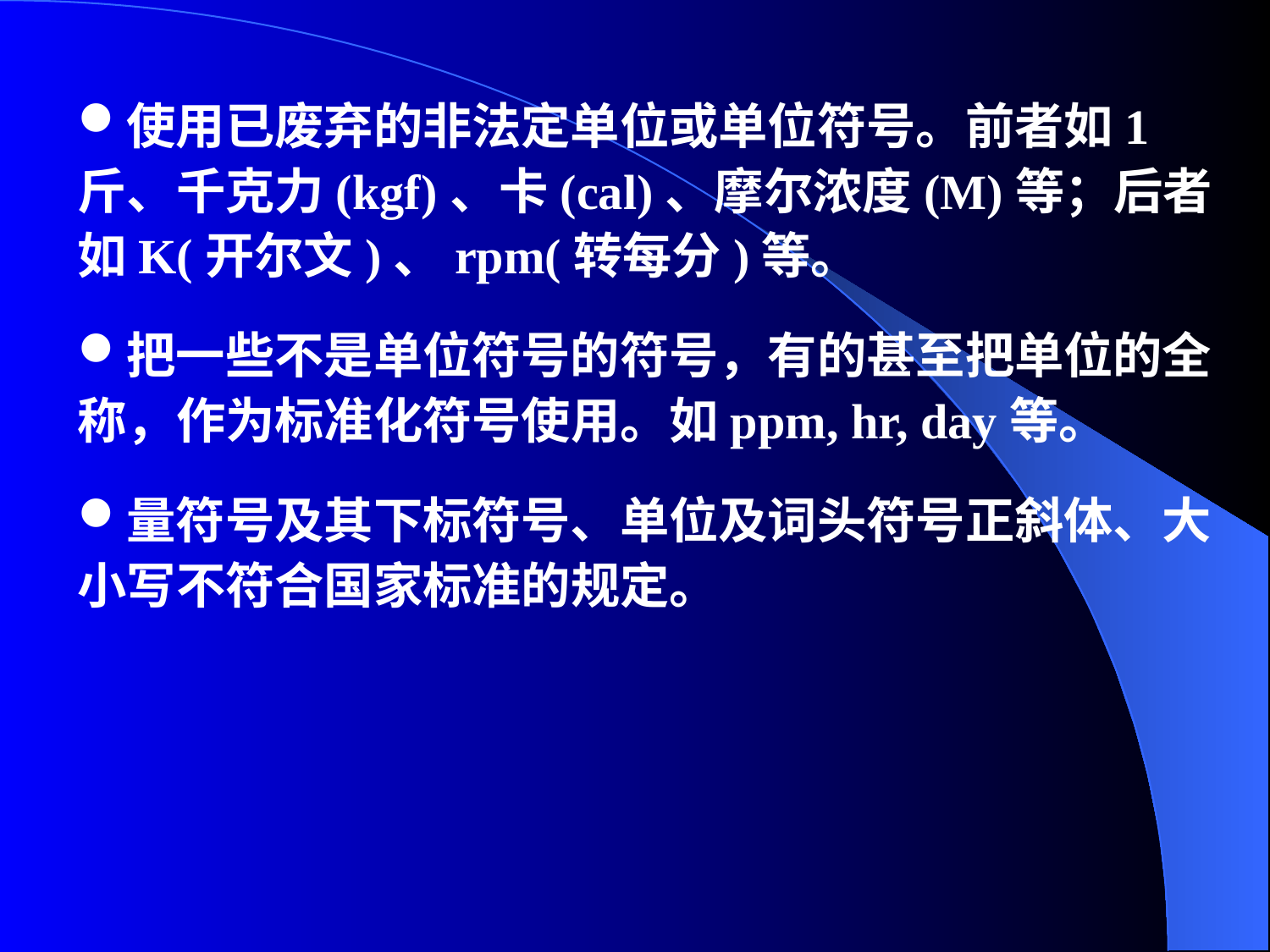

使用已废弃的非法定单位或单位符号。前者如1斤、千克力(kgf)、卡(cal)、摩尔浓度(M)等；后者如K(开尔文)、rpm(转每分)等。
把一些不是单位符号的符号，有的甚至把单位的全称，作为标准化符号使用。如ppm, hr, day等。
量符号及其下标符号、单位及词头符号正斜体、大小写不符合国家标准的规定。